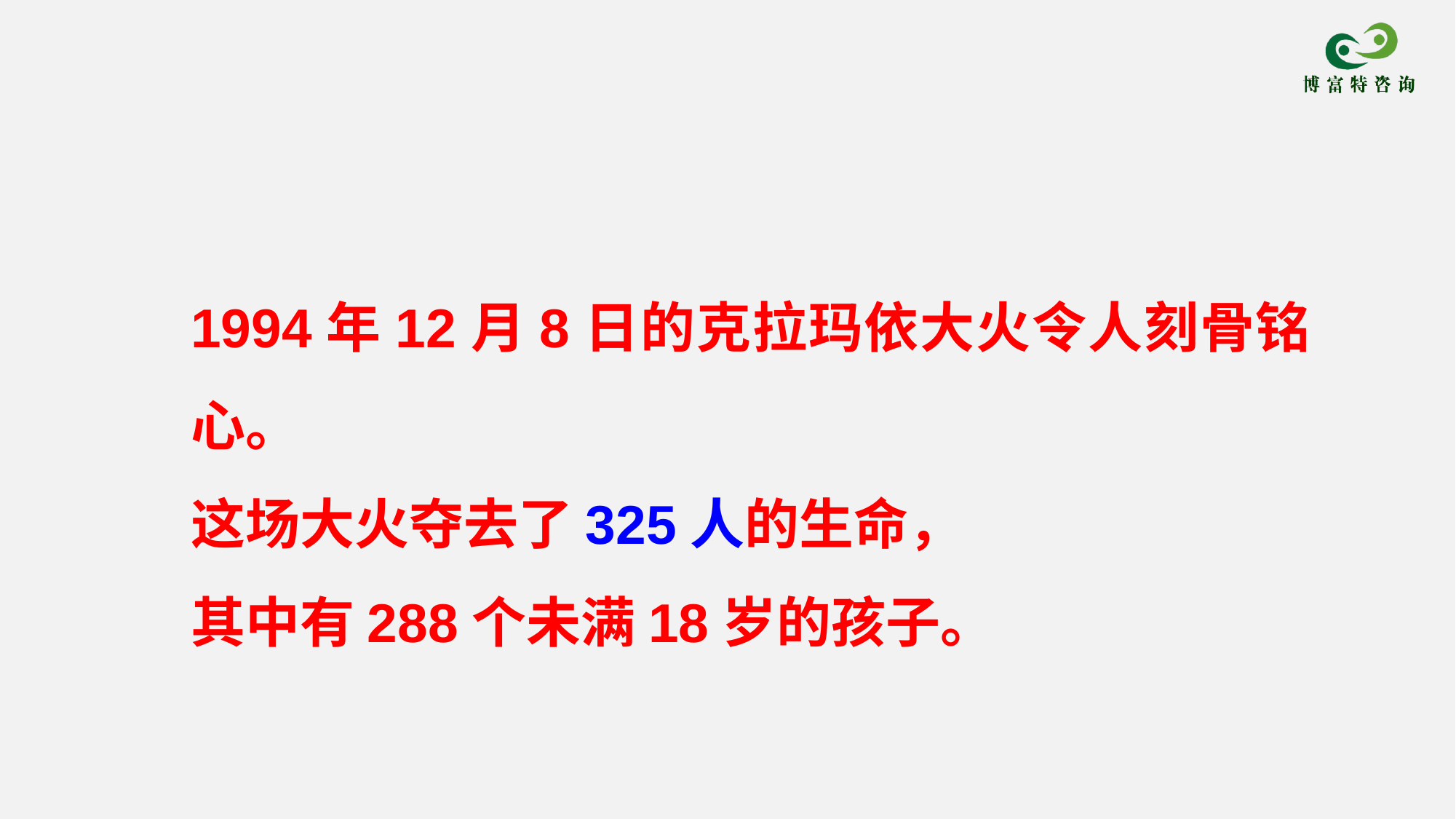

1994年12月8日的克拉玛依大火令人刻骨铭心。
这场大火夺去了325人的生命，
其中有288个未满18岁的孩子。